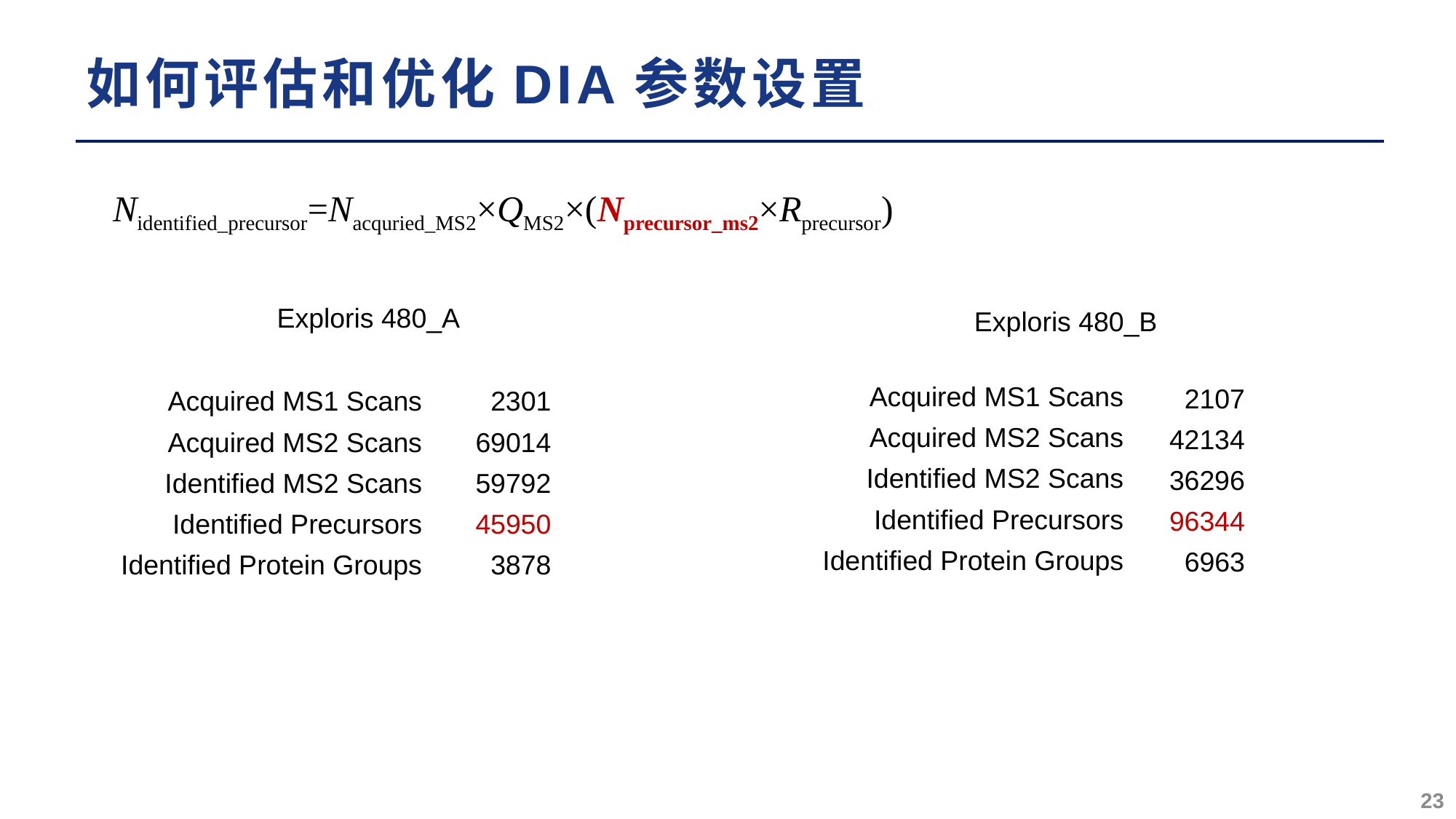

# 如何评估和优化DIA参数设置
Nidentified_precursor=Nacquried_MS2×QMS2×(Nprecursor_ms2×Rprecursor)
Exploris 480_A
Exploris 480_B
Acquired MS1 Scans
Acquired MS2 Scans
Identified MS2 Scans
Identified Precursors
Identified Protein Groups
2107
42134
36296
96344
6963
Acquired MS1 Scans
Acquired MS2 Scans
Identified MS2 Scans
Identified Precursors
Identified Protein Groups
2301
69014
59792
45950
3878
23